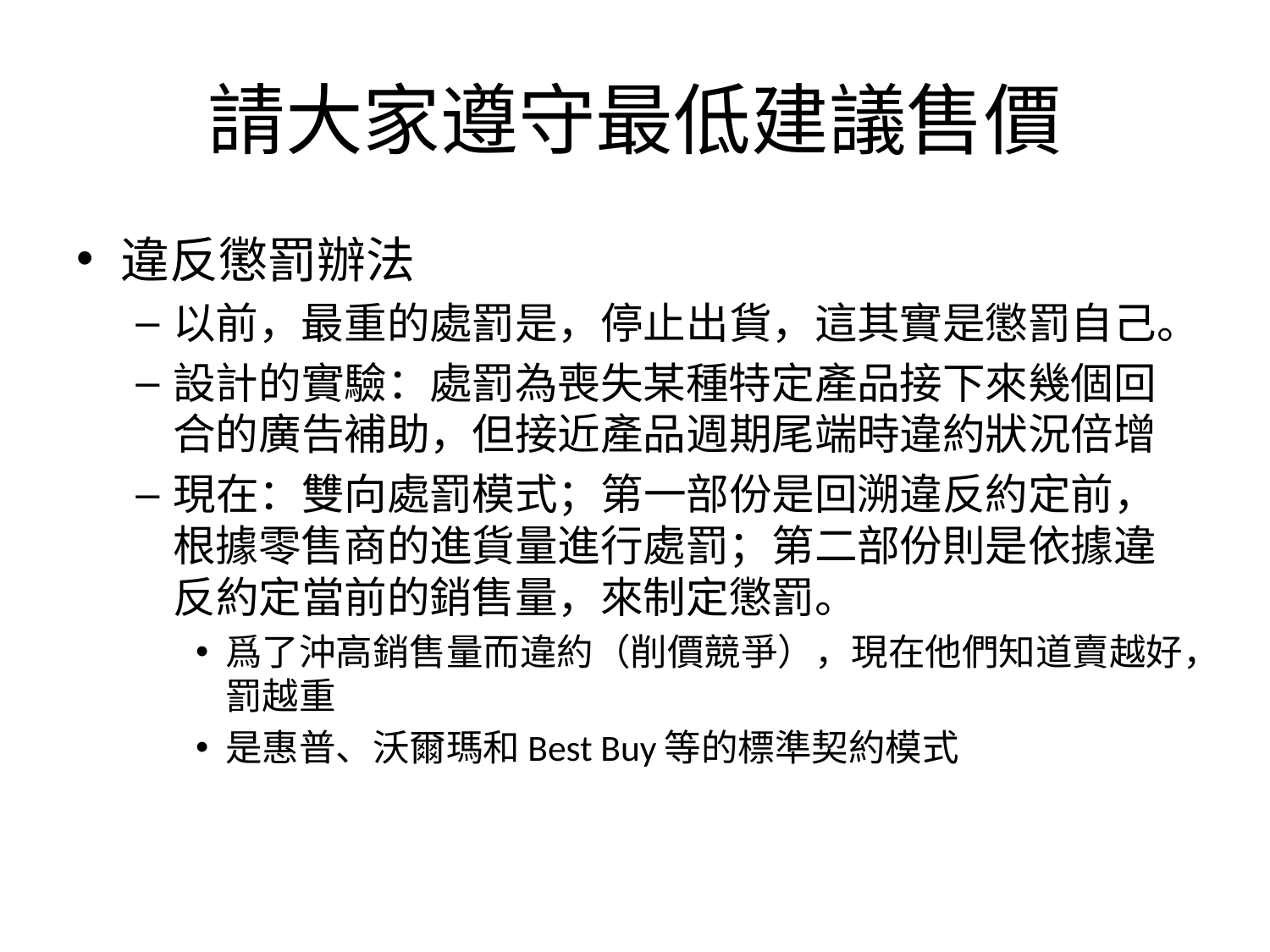

# 請大家遵守最低建議售價
違反懲罰辦法
以前，最重的處罰是，停止出貨，這其實是懲罰自己。
設計的實驗：處罰為喪失某種特定產品接下來幾個回合的廣告補助，但接近產品週期尾端時違約狀況倍增
現在：雙向處罰模式；第一部份是回溯違反約定前，根據零售商的進貨量進行處罰；第二部份則是依據違反約定當前的銷售量，來制定懲罰。
爲了沖高銷售量而違約（削價競爭），現在他們知道賣越好，罰越重
是惠普、沃爾瑪和Best Buy等的標準契約模式